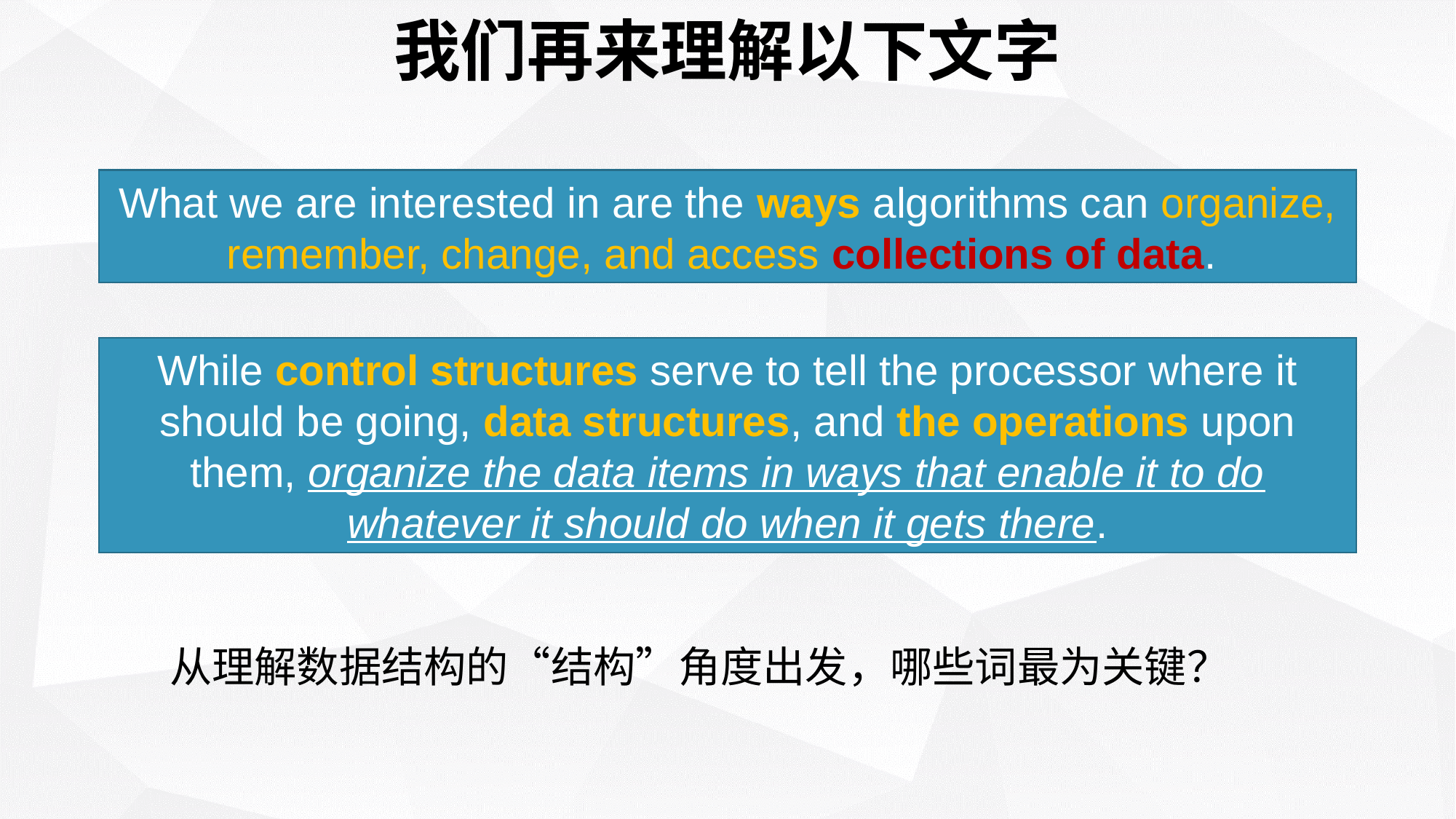

# 我们再来理解以下文字
What we are interested in are the ways algorithms can organize, remember, change, and access collections of data.
While control structures serve to tell the processor where it should be going, data structures, and the operations upon them, organize the data items in ways that enable it to do whatever it should do when it gets there.
从理解数据结构的“结构”角度出发，哪些词最为关键？